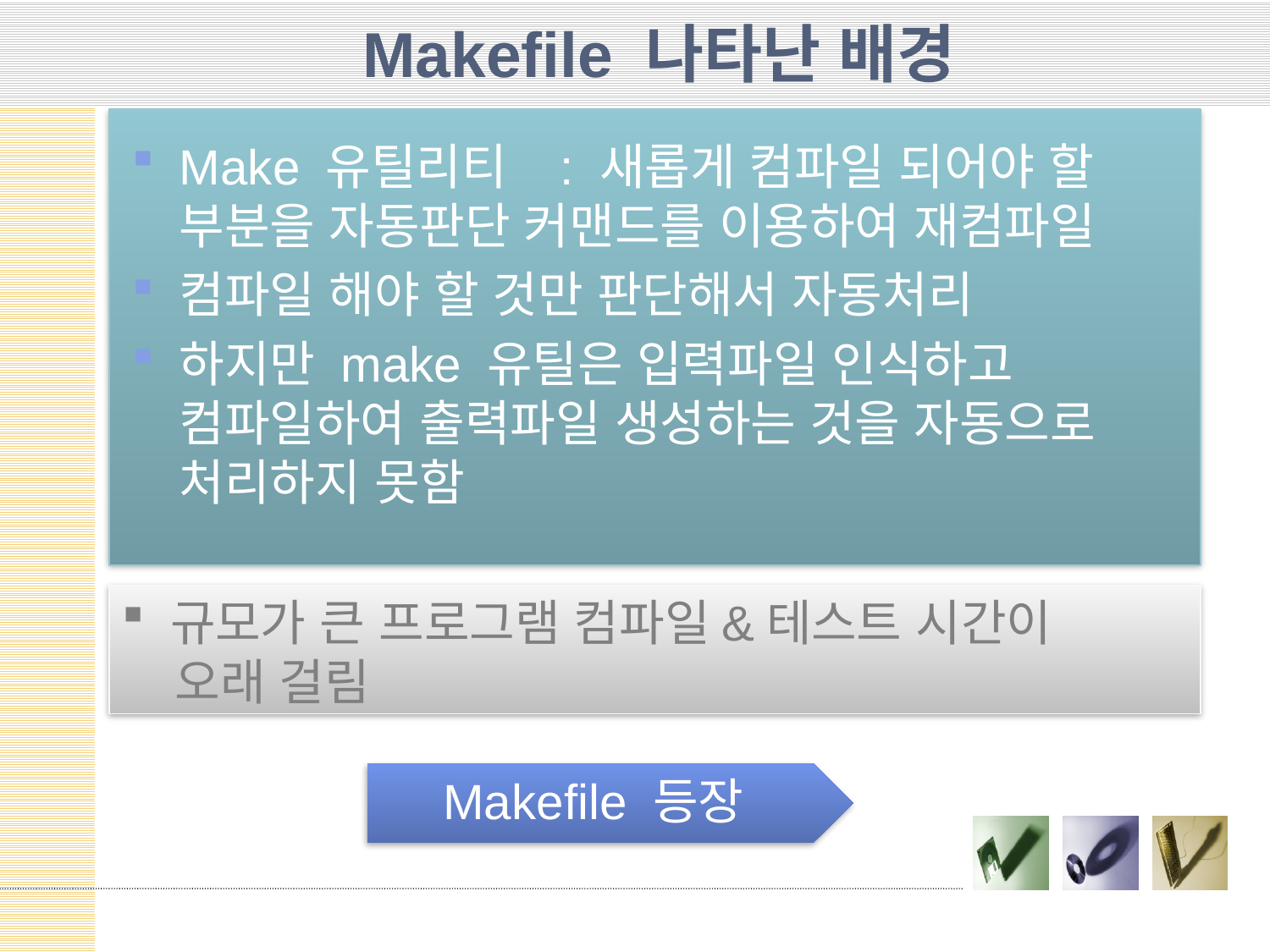

Makefile 나타난 배경

Make 유틸리티   : 새롭게 컴파일 되어야 할 부분을 자동판단 커맨드를 이용하여 재컴파일
컴파일 해야 할 것만 판단해서 자동처리
하지만 make 유틸은 입력파일 인식하고 컴파일하여 출력파일 생성하는 것을 자동으로 처리하지 못함
 규모가 큰 프로그램 컴파일&테스트 시간이
   오래 걸림
Makefile 등장